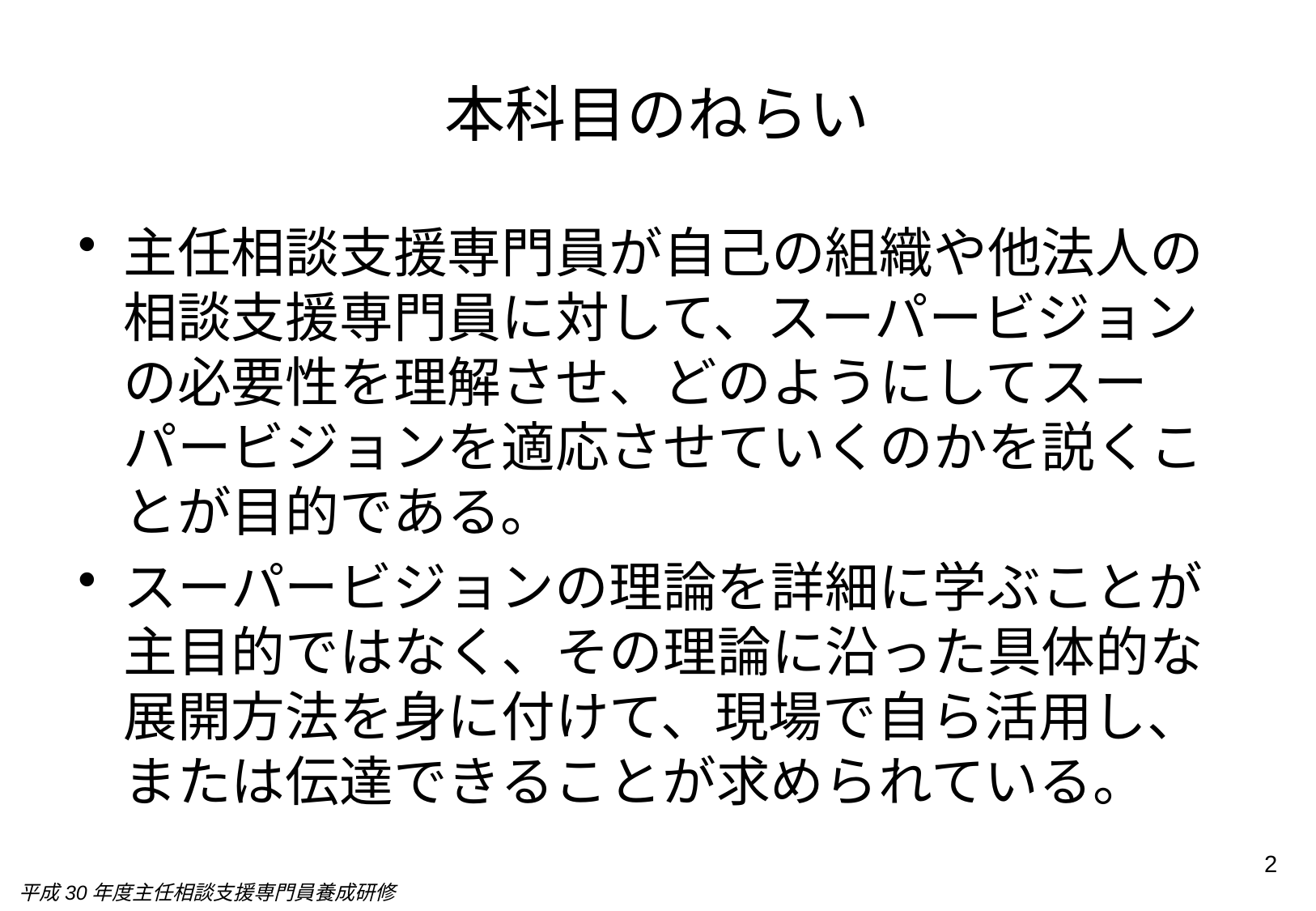

# 本科目のねらい
主任相談支援専門員が自己の組織や他法人の相談支援専門員に対して、スーパービジョンの必要性を理解させ、どのようにしてスーパービジョンを適応させていくのかを説くことが目的である。
スーパービジョンの理論を詳細に学ぶことが主目的ではなく、その理論に沿った具体的な展開方法を身に付けて、現場で自ら活用し、または伝達できることが求められている。
2
平成30年度主任相談支援専門員養成研修